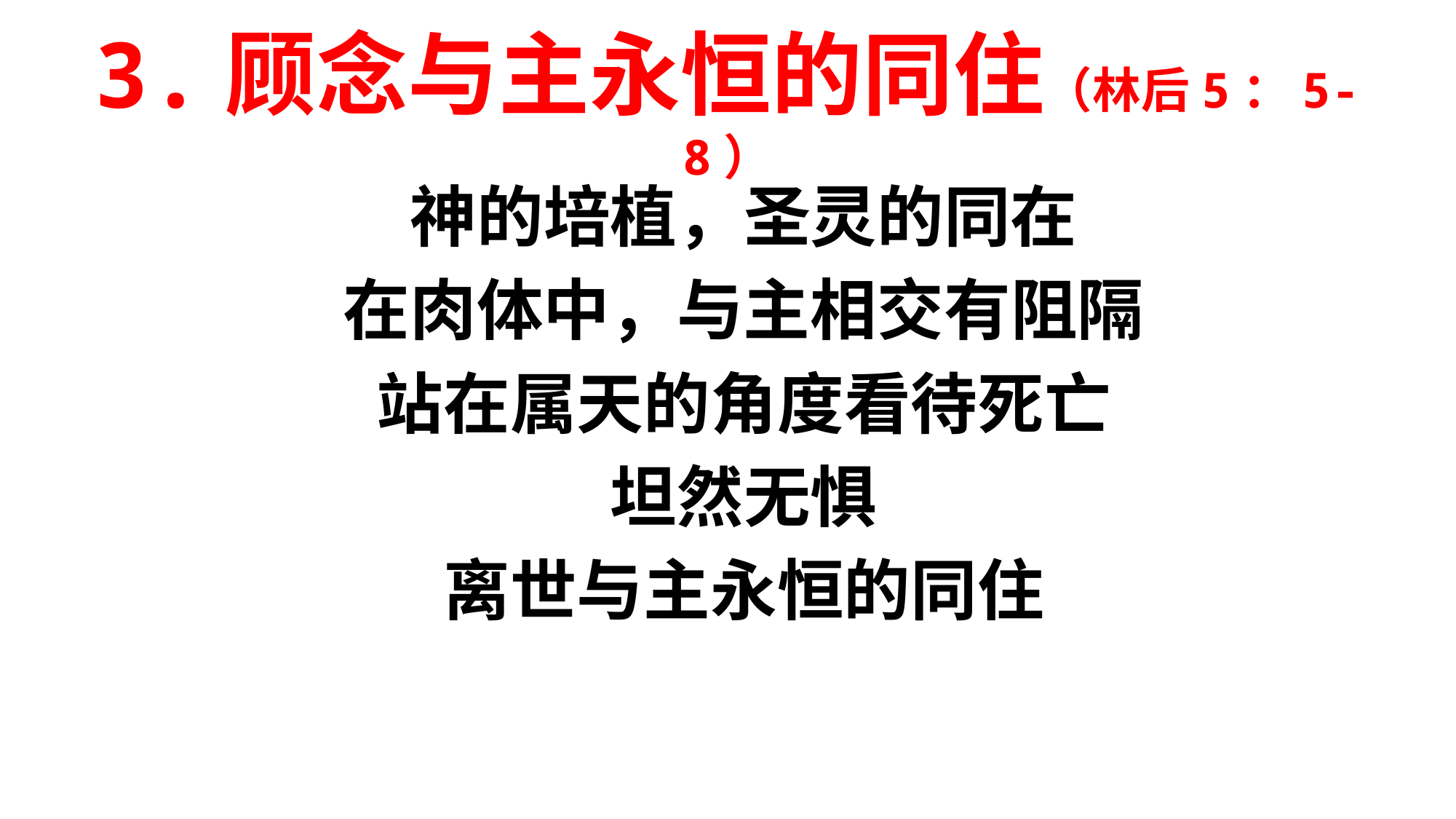

# 3.顾念与主永恒的同住（林后5：5-8）
神的培植，圣灵的同在
在肉体中，与主相交有阻隔
站在属天的角度看待死亡
坦然无惧
离世与主永恒的同住